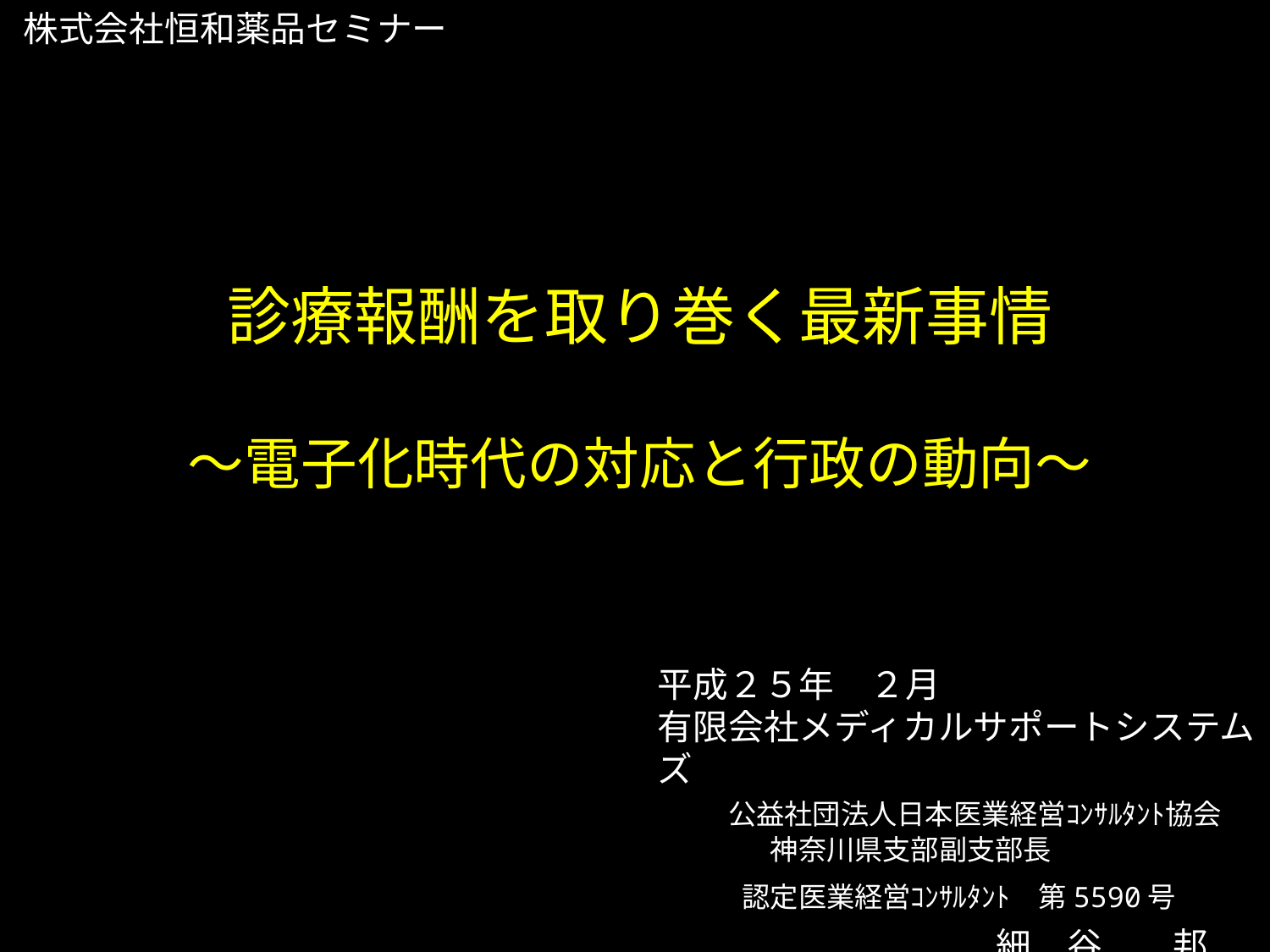

株式会社恒和薬品セミナー
# 診療報酬を取り巻く最新事情 ～電子化時代の対応と行政の動向～
平成２５年　２月
有限会社メディカルサポートシステムズ
　　公益社団法人日本医業経営ｺﾝｻﾙﾀﾝﾄ協会
　　　　神奈川県支部副支部長
　　　認定医業経営ｺﾝｻﾙﾀﾝﾄ　第5590号
　　　　　　　　細　谷　　邦　夫